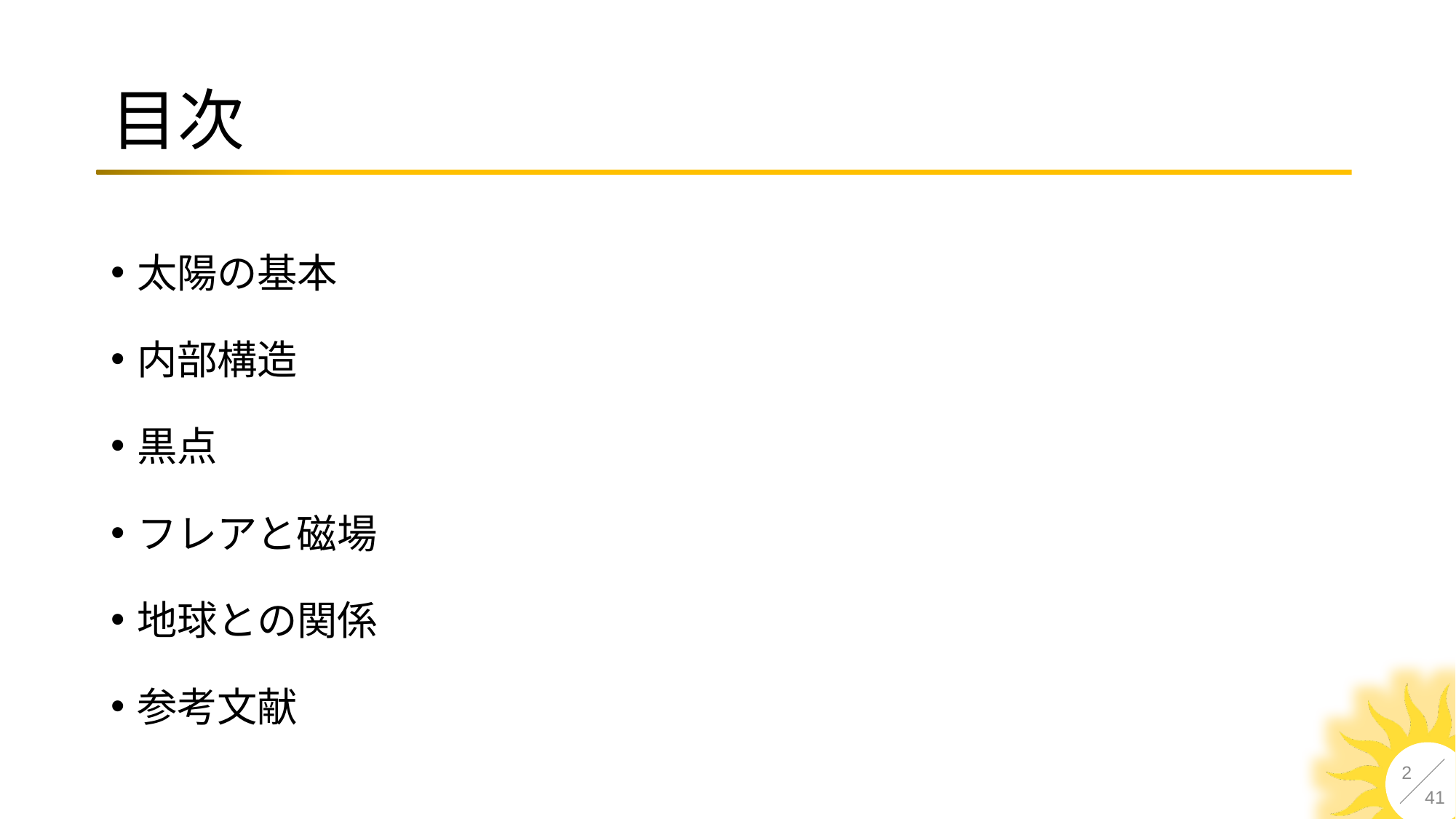

# 目次
太陽の基本
内部構造
黒点
フレアと磁場
地球との関係
参考文献
2